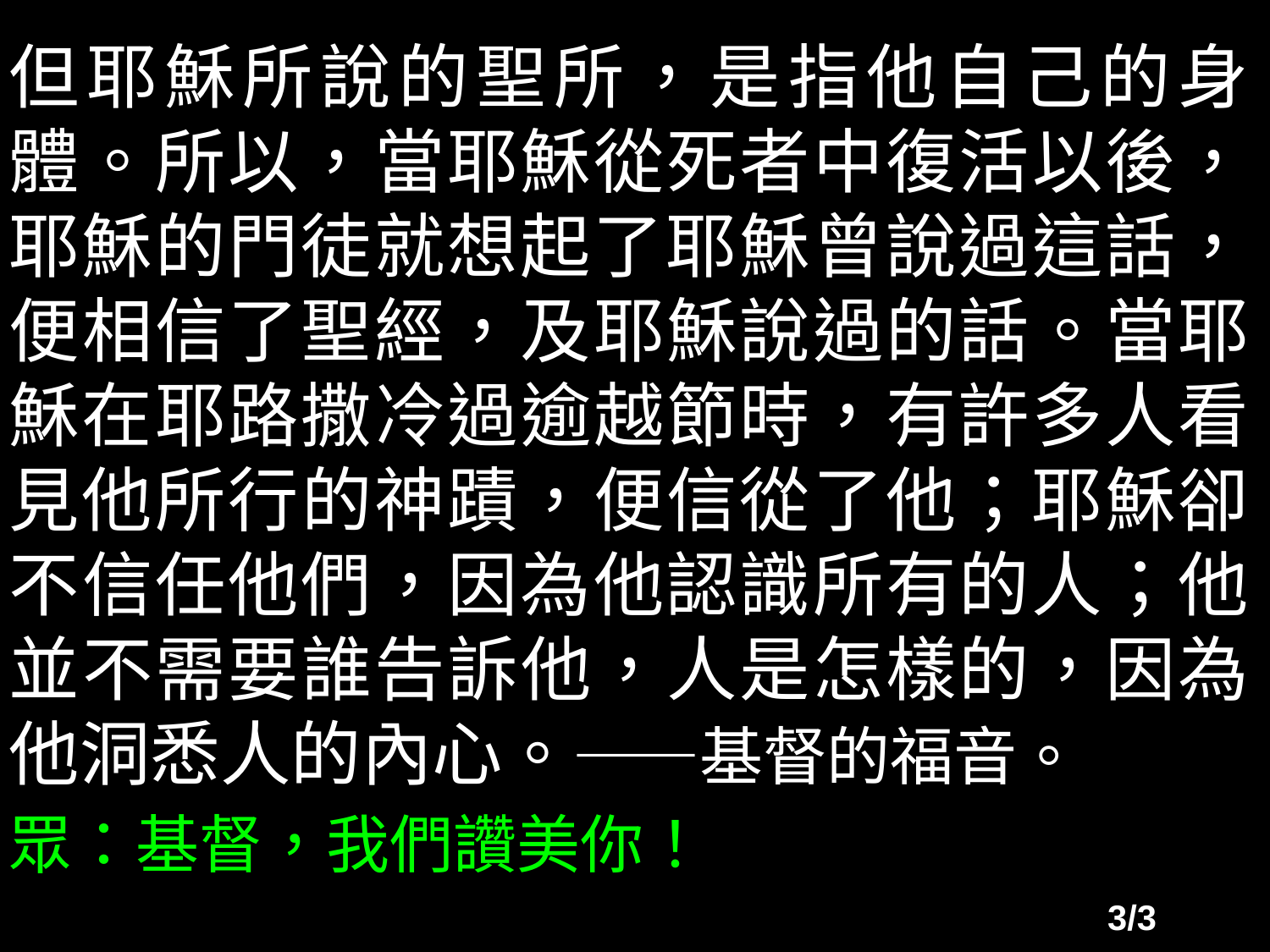

但耶穌所說的聖所，是指他自己的身體。所以，當耶穌從死者中復活以後，耶穌的門徒就想起了耶穌曾說過這話，便相信了聖經，及耶穌說過的話。當耶穌在耶路撒冷過逾越節時，有許多人看見他所行的神蹟，便信從了他；耶穌卻不信任他們，因為他認識所有的人；他並不需要誰告訴他，人是怎樣的，因為他洞悉人的內心。——基督的福音。
眾：基督，我們讚美你！

3/3